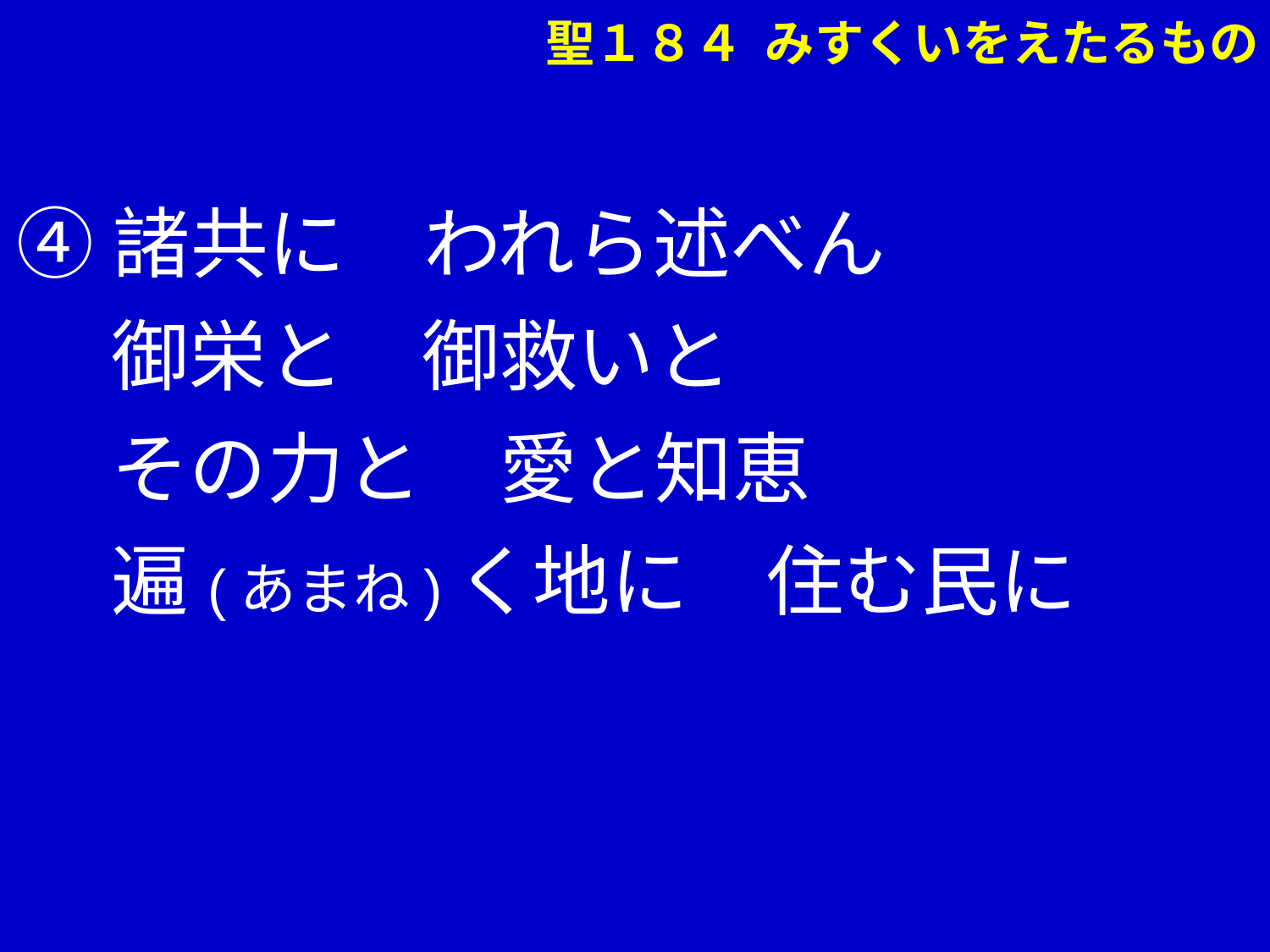

聖１８４  みすくいをえたるもの

④諸共に　われら述べん
　 御栄と　御救いと
　 その力と　愛と知恵
　 遍(あまね)く地に　住む民に